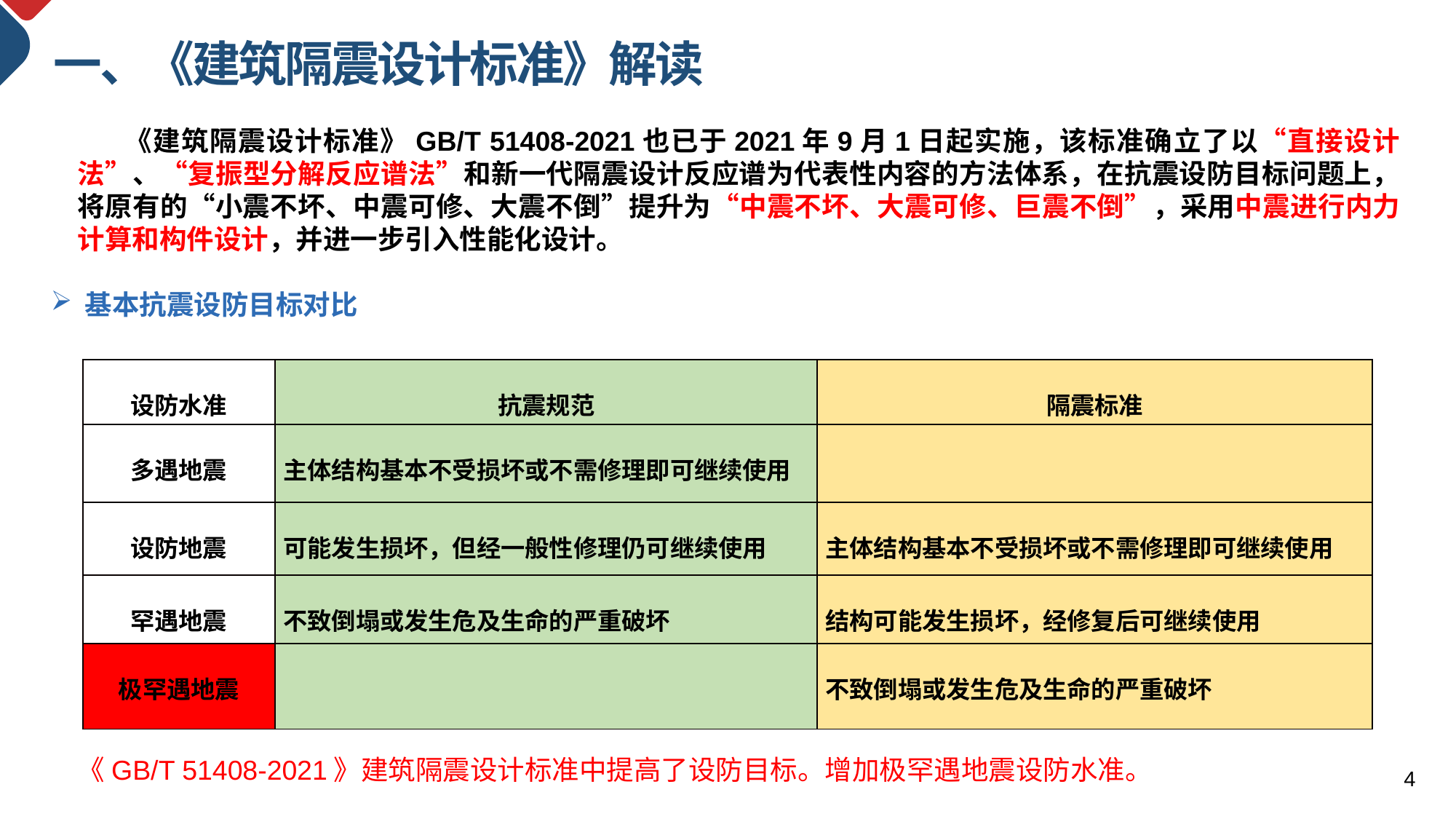

一、《建筑隔震设计标准》解读
 《建筑隔震设计标准》GB/T 51408-2021也已于2021年9月1日起实施，该标准确立了以“直接设计法”、“复振型分解反应谱法”和新一代隔震设计反应谱为代表性内容的方法体系，在抗震设防目标问题上，将原有的“小震不坏、中震可修、大震不倒”提升为“中震不坏、大震可修、巨震不倒”，采用中震进行内力计算和构件设计，并进一步引入性能化设计。
基本抗震设防目标对比
| 设防水准 | 抗震规范 | 隔震标准 |
| --- | --- | --- |
| 多遇地震 | 主体结构基本不受损坏或不需修理即可继续使用 |  |
| 设防地震 | 可能发生损坏，但经一般性修理仍可继续使用 | 主体结构基本不受损坏或不需修理即可继续使用 |
| 罕遇地震 | 不致倒塌或发生危及生命的严重破坏 | 结构可能发生损坏，经修复后可继续使用 |
| 极罕遇地震 |  | 不致倒塌或发生危及生命的严重破坏 |
《GB/T 51408-2021》建筑隔震设计标准中提高了设防目标。增加极罕遇地震设防水准。